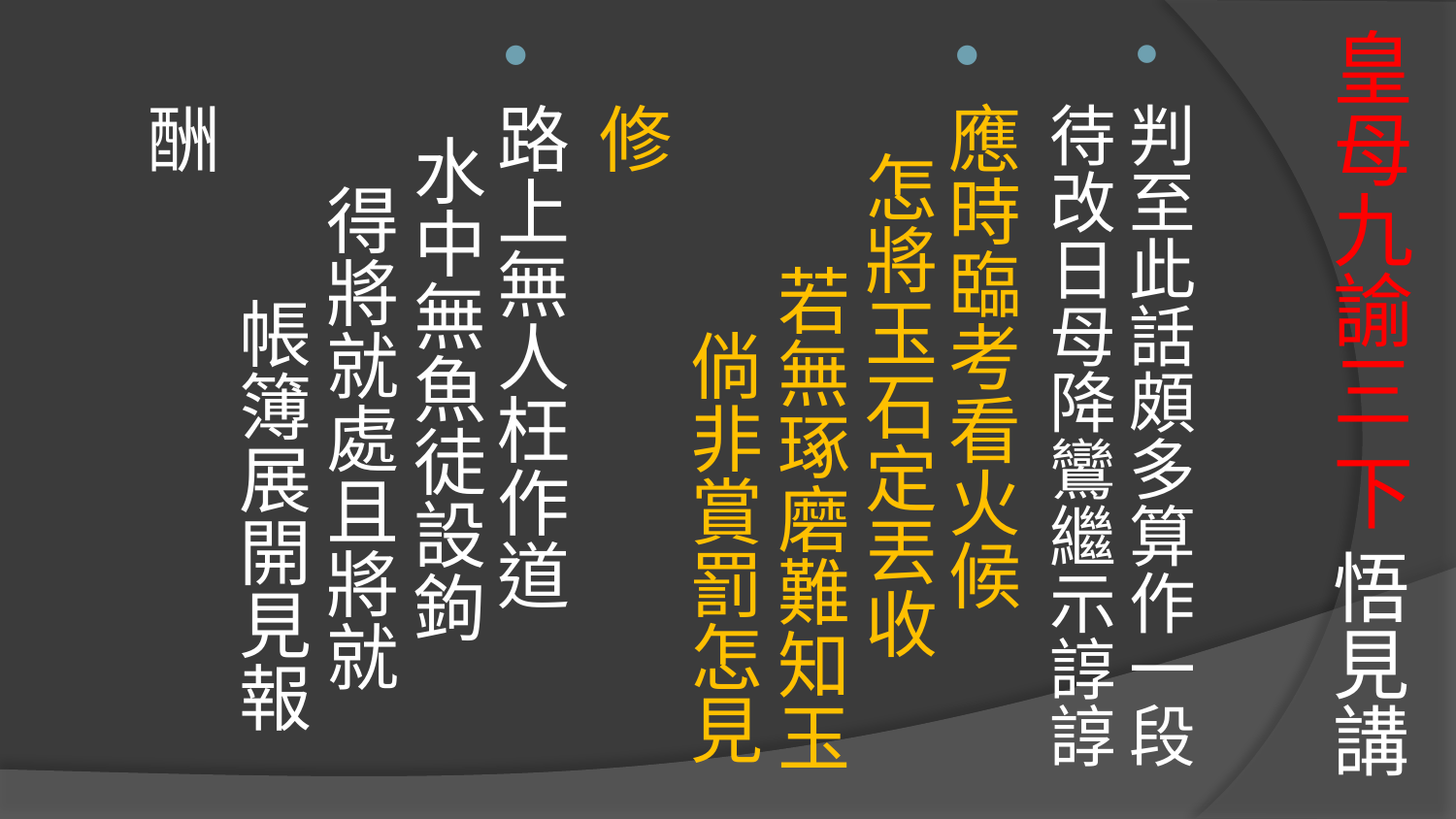

# 皇母九諭三 下 悟見講
判至此話頗多算作一段 待改日母降鸞繼示諄諄
應時臨考看火候              怎將玉石定丟收                  若無琢磨難知玉               倘非賞罰怎見修
路上無人枉作道             水中無魚徒設鉤              得將就處且將就                  帳簿展開見報酬